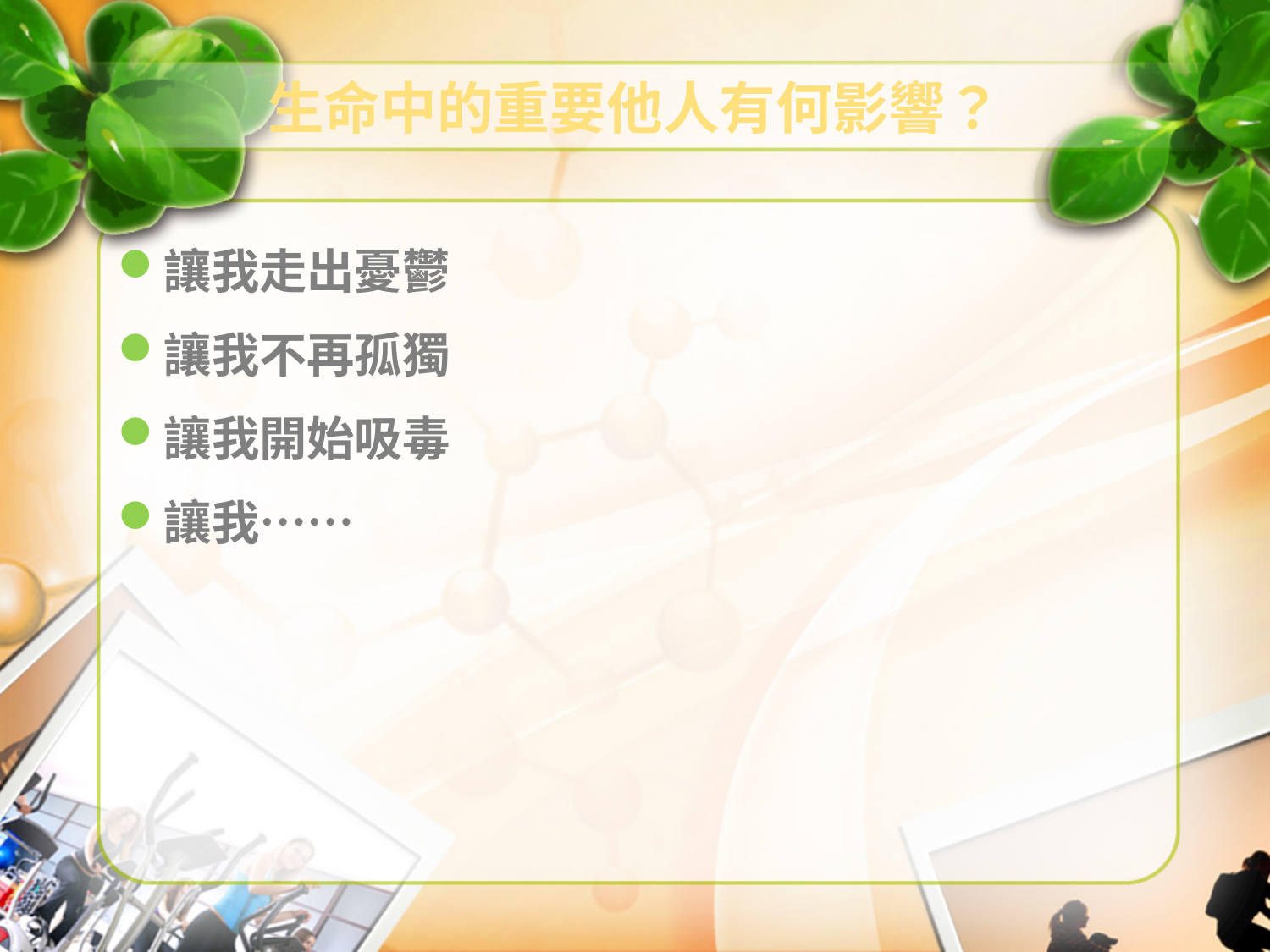

# 生命中的重要他人有何影響？
讓我走出憂鬱
讓我不再孤獨
讓我開始吸毒
讓我……